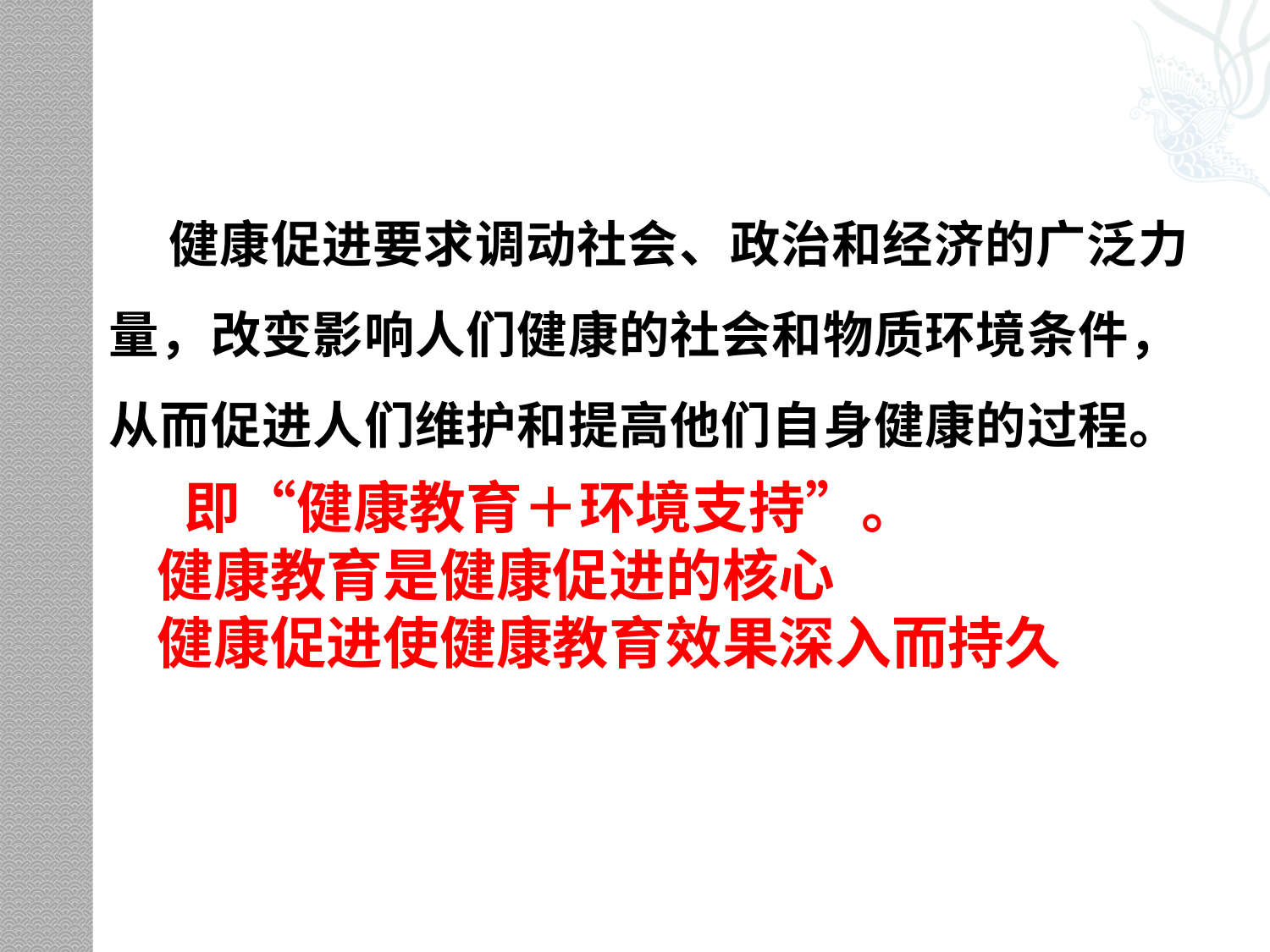

健康促进要求调动社会、政治和经济的广泛力量，改变影响人们健康的社会和物质环境条件，从而促进人们维护和提高他们自身健康的过程。
 即“健康教育＋环境支持”。
健康教育是健康促进的核心
健康促进使健康教育效果深入而持久